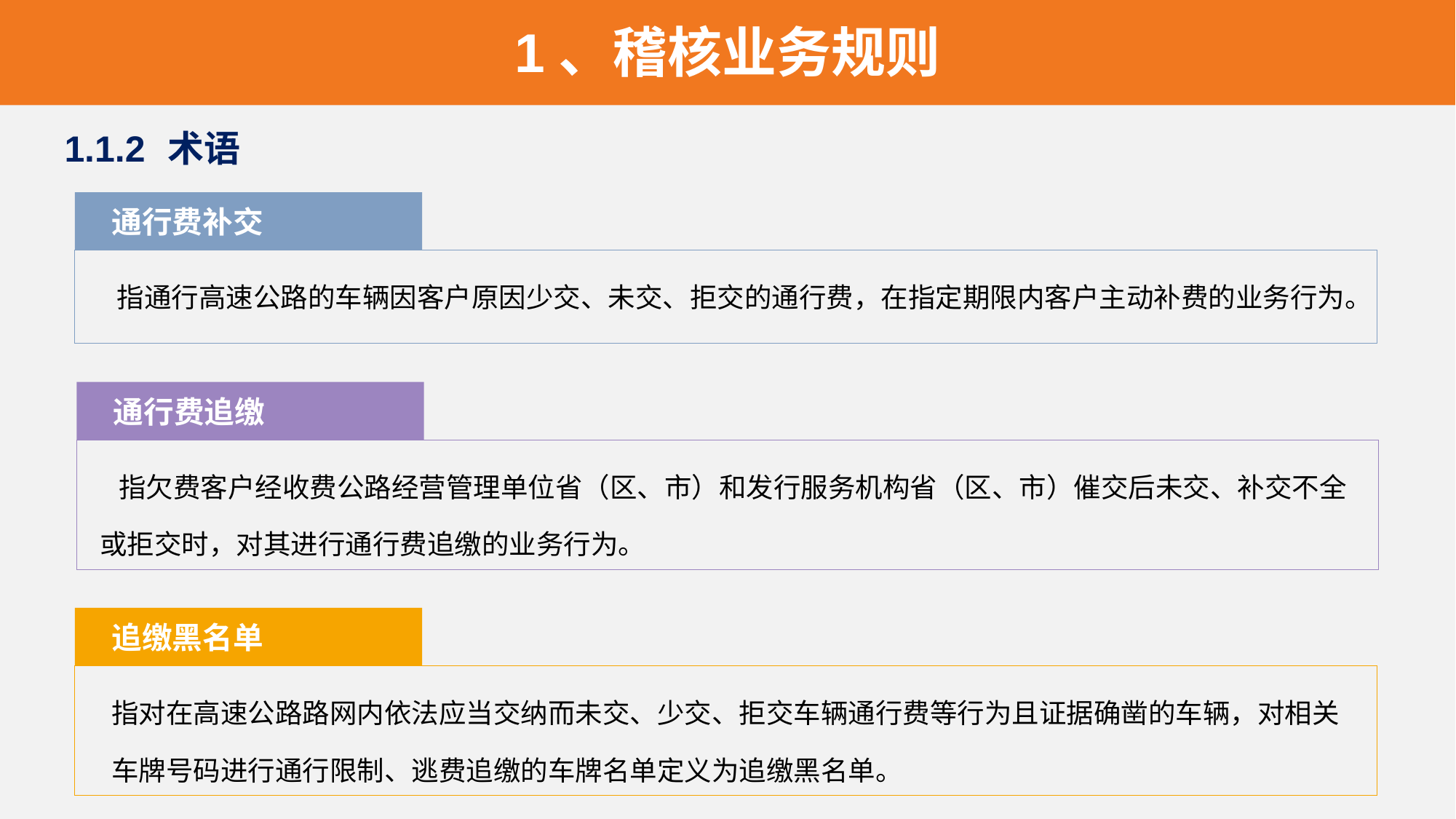

1、稽核业务规则
1.1.2 术语
通行费补交
    指通行高速公路的车辆因客户原因少交、未交、拒交的通行费，在指定期限内客户主动补费的业务行为。
通行费追缴
    指欠费客户经收费公路经营管理单位省（区、市）和发行服务机构省（区、市）催交后未交、补交不全      或拒交时，对其进行通行费追缴的业务行为。
追缴黑名单
指对在高速公路路网内依法应当交纳而未交、少交、拒交车辆通行费等行为且证据确凿的车辆，对相关车牌号码进行通行限制、逃费追缴的车牌名单定义为追缴黑名单。